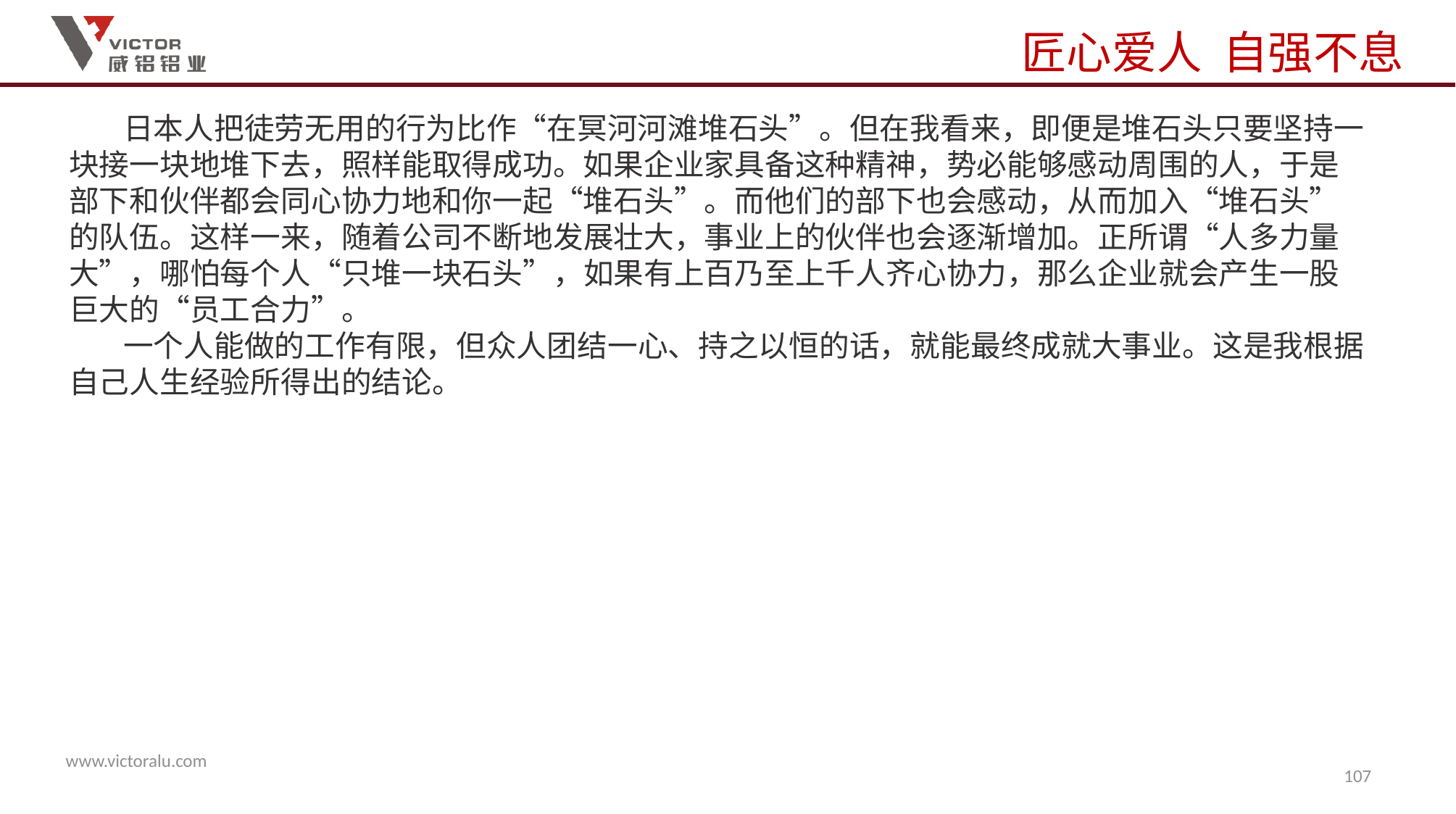

日本人把徒劳无用的行为比作“在冥河河滩堆石头”。但在我看来，即便是堆石头只要坚持一块接一块地堆下去，照样能取得成功。如果企业家具备这种精神，势必能够感动周围的人，于是部下和伙伴都会同心协力地和你一起“堆石头”。而他们的部下也会感动，从而加入“堆石头”的队伍。这样一来，随着公司不断地发展壮大，事业上的伙伴也会逐渐增加。正所谓“人多力量大”，哪怕每个人“只堆一块石头”，如果有上百乃至上千人齐心协力，那么企业就会产生一股巨大的“员工合力”。
一个人能做的工作有限，但众人团结一心、持之以恒的话，就能最终成就大事业。这是我根据自己人生经验所得出的结论。

107